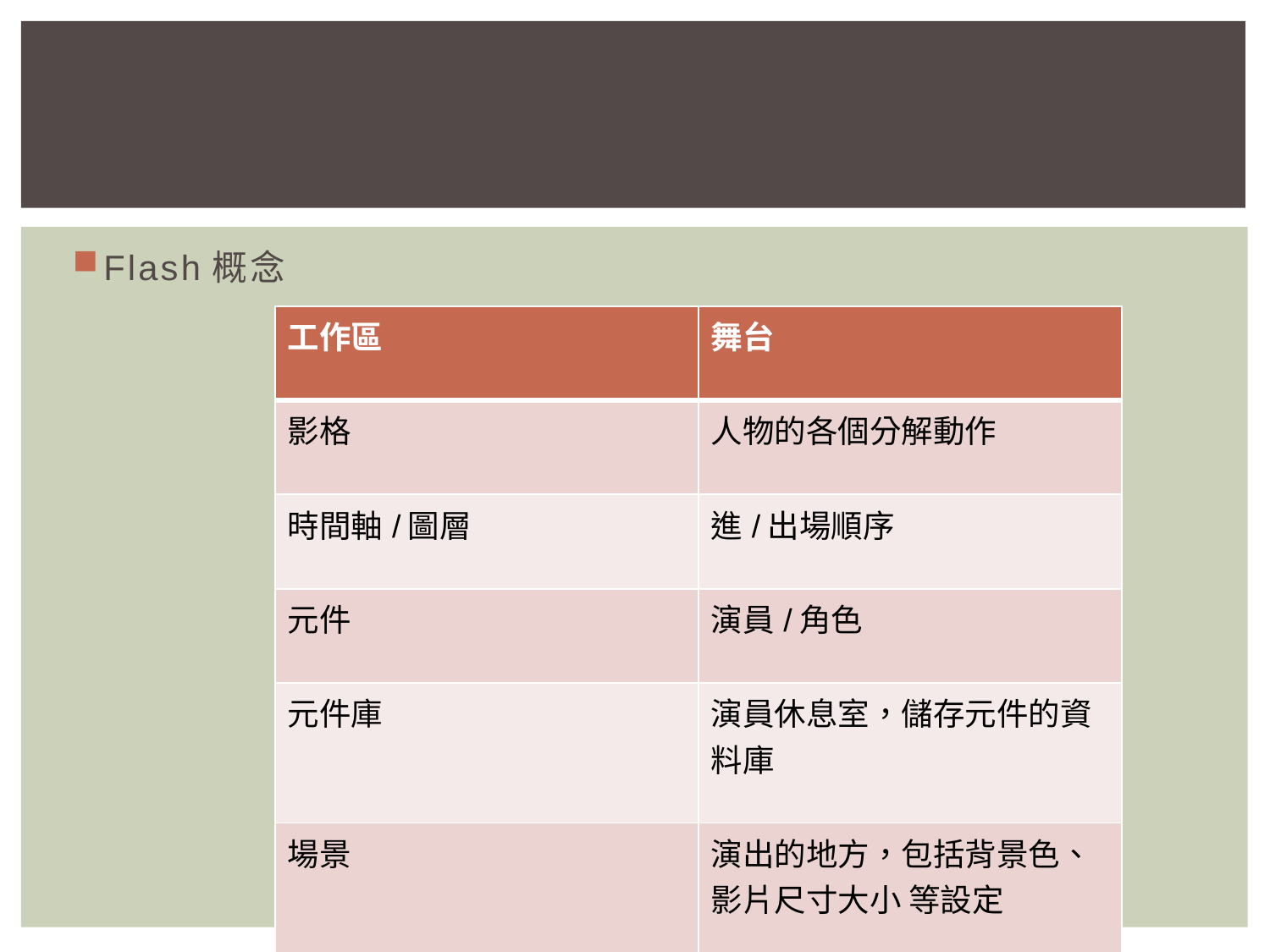

#
Flash概念

| 工作區 | 舞台 |
| --- | --- |
| 影格 | 人物的各個分解動作 |
| 時間軸/圖層 | 進/出場順序 |
| 元件 | 演員/角色 |
| 元件庫 | 演員休息室，儲存元件的資料庫 |
| 場景 | 演出的地方，包括背景色、影片尺寸大小 等設定 |